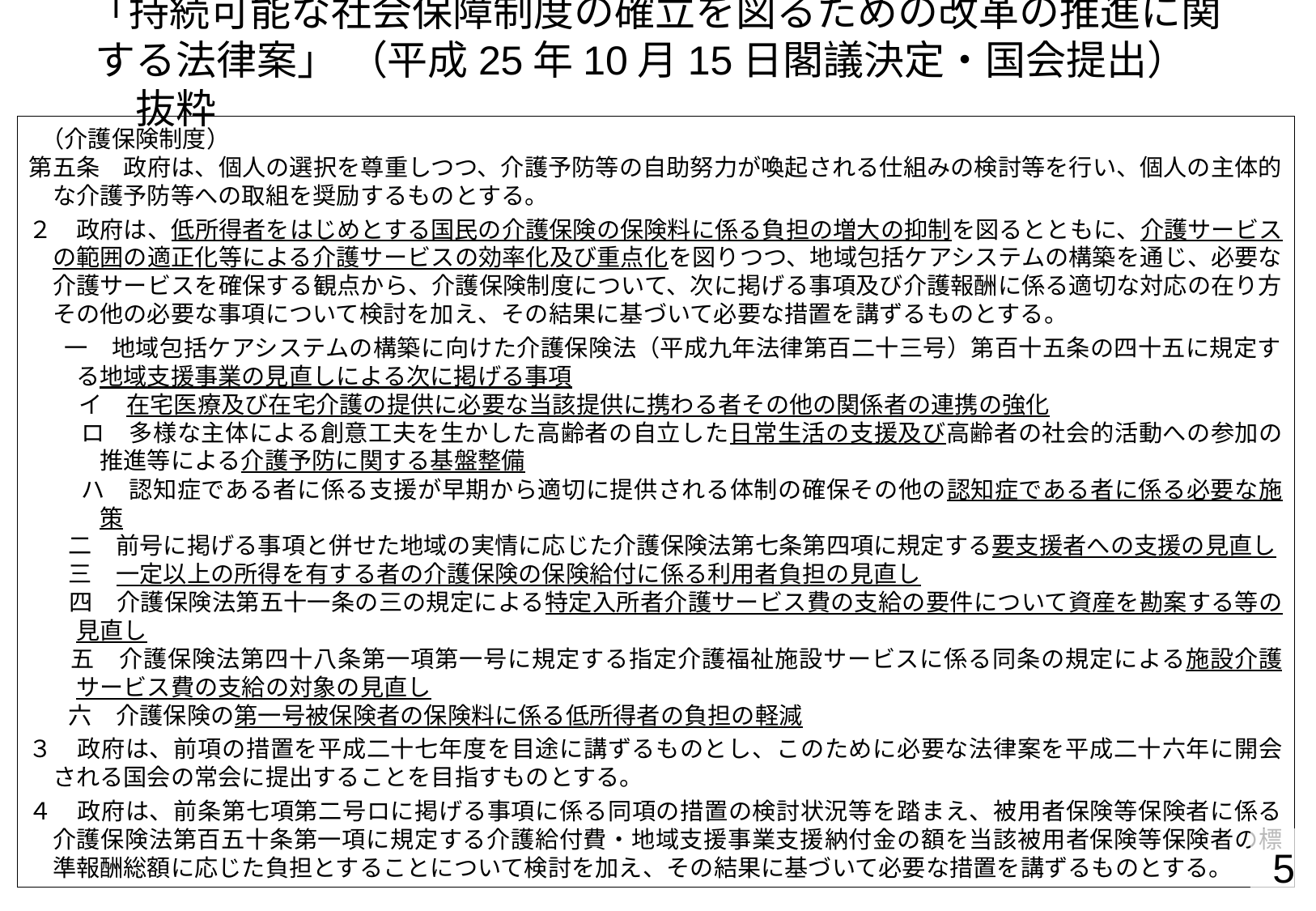

「持続可能な社会保障制度の確立を図るための改革の推進に関する法律案」 （平成25年10月15日閣議決定・国会提出）　抜粋
 （介護保険制度）
第五条　政府は、個人の選択を尊重しつつ、介護予防等の自助努力が喚起される仕組みの検討等を行い、個人の主体的な介護予防等への取組を奨励するものとする。
２　政府は、低所得者をはじめとする国民の介護保険の保険料に係る負担の増大の抑制を図るとともに、介護サービスの範囲の適正化等による介護サービスの効率化及び重点化を図りつつ、地域包括ケアシステムの構築を通じ、必要な介護サービスを確保する観点から、介護保険制度について、次に掲げる事項及び介護報酬に係る適切な対応の在り方その他の必要な事項について検討を加え、その結果に基づいて必要な措置を講ずるものとする。
 一　地域包括ケアシステムの構築に向けた介護保険法（平成九年法律第百二十三号）第百十五条の四十五に規定する地域支援事業の見直しによる次に掲げる事項
    イ　在宅医療及び在宅介護の提供に必要な当該提供に携わる者その他の関係者の連携の強化
    ロ　多様な主体による創意工夫を生かした高齢者の自立した日常生活の支援及び高齢者の社会的活動への参加の推進等による介護予防に関する基盤整備
    ハ　認知症である者に係る支援が早期から適切に提供される体制の確保その他の認知症である者に係る必要な施策
  二　前号に掲げる事項と併せた地域の実情に応じた介護保険法第七条第四項に規定する要支援者への支援の見直し
  三　一定以上の所得を有する者の介護保険の保険給付に係る利用者負担の見直し
  四　介護保険法第五十一条の三の規定による特定入所者介護サービス費の支給の要件について資産を勘案する等の見直し
  五　介護保険法第四十八条第一項第一号に規定する指定介護福祉施設サービスに係る同条の規定による施設介護サービス費の支給の対象の見直し
  六　介護保険の第一号被保険者の保険料に係る低所得者の負担の軽減
３　政府は、前項の措置を平成二十七年度を目途に講ずるものとし、このために必要な法律案を平成二十六年に開会される国会の常会に提出することを目指すものとする。
４　政府は、前条第七項第二号ロに掲げる事項に係る同項の措置の検討状況等を踏まえ、被用者保険等保険者に係る介護保険法第百五十条第一項に規定する介護給付費・地域支援事業支援納付金の額を当該被用者保険等保険者の標準報酬総額に応じた負担とすることについて検討を加え、その結果に基づいて必要な措置を講ずるものとする。
5